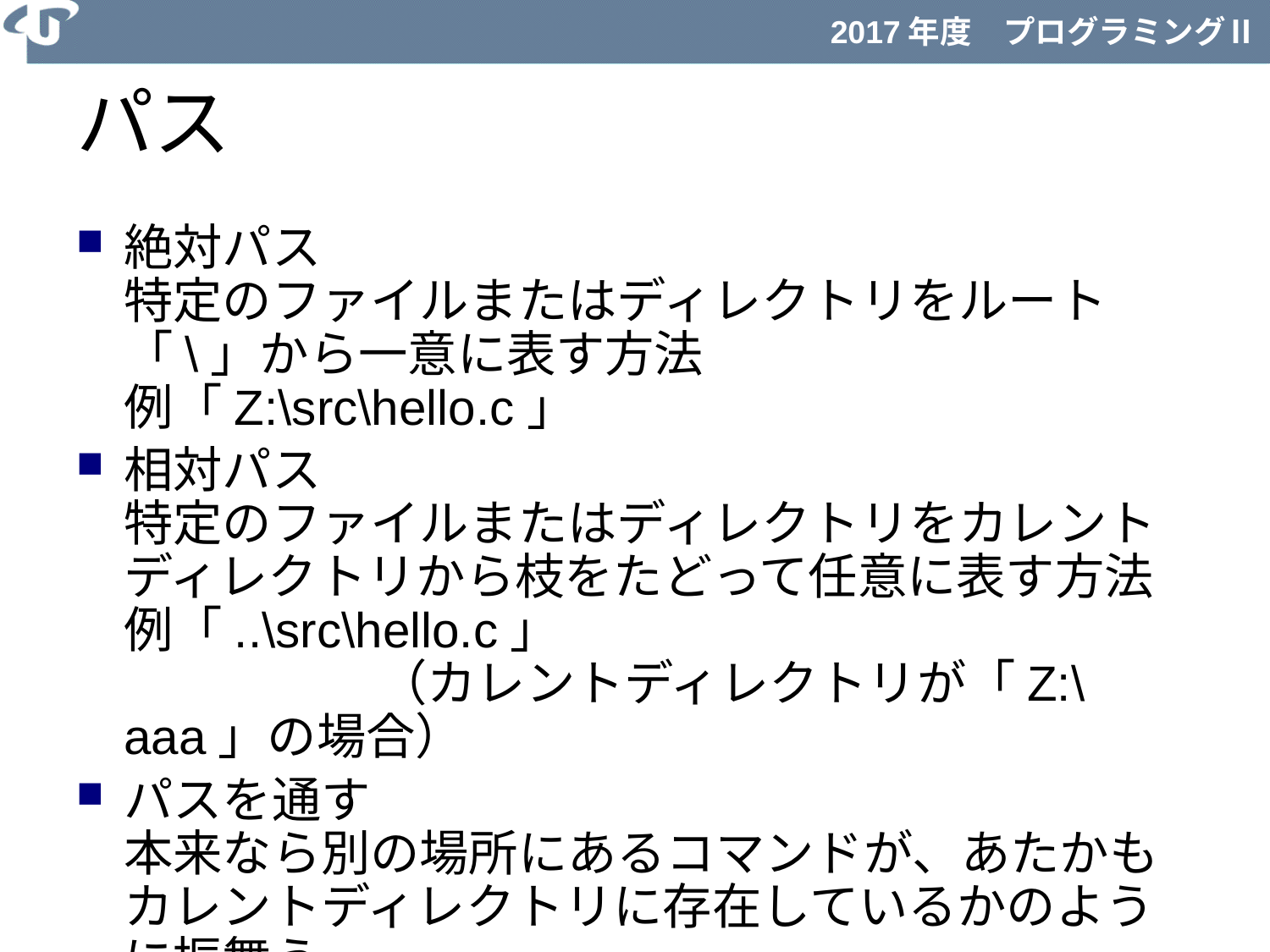

# パス
絶対パス
特定のファイルまたはディレクトリをルート「\」から一意に表す方法
例「Z:\src\hello.c」
相対パス
特定のファイルまたはディレクトリをカレントディレクトリから枝をたどって任意に表す方法
例「..\src\hello.c」
		（カレントディレクトリが「Z:\aaa」の場合）
パスを通す
本来なら別の場所にあるコマンドが、あたかもカレントディレクトリに存在しているかのように振舞う